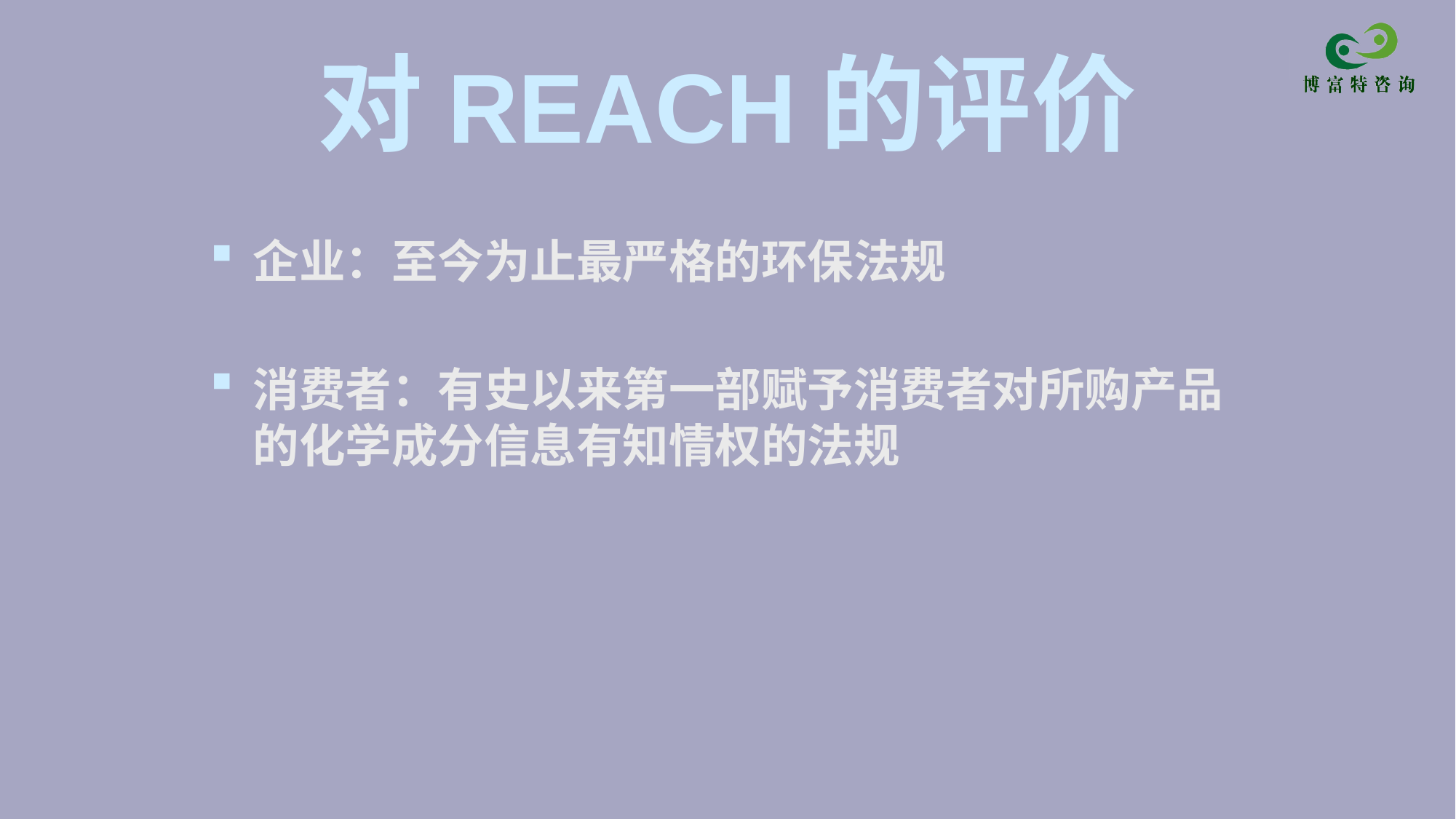

# 对REACH的评价
企业：至今为止最严格的环保法规

消费者：有史以来第一部赋予消费者对所购产品的化学成分信息有知情权的法规